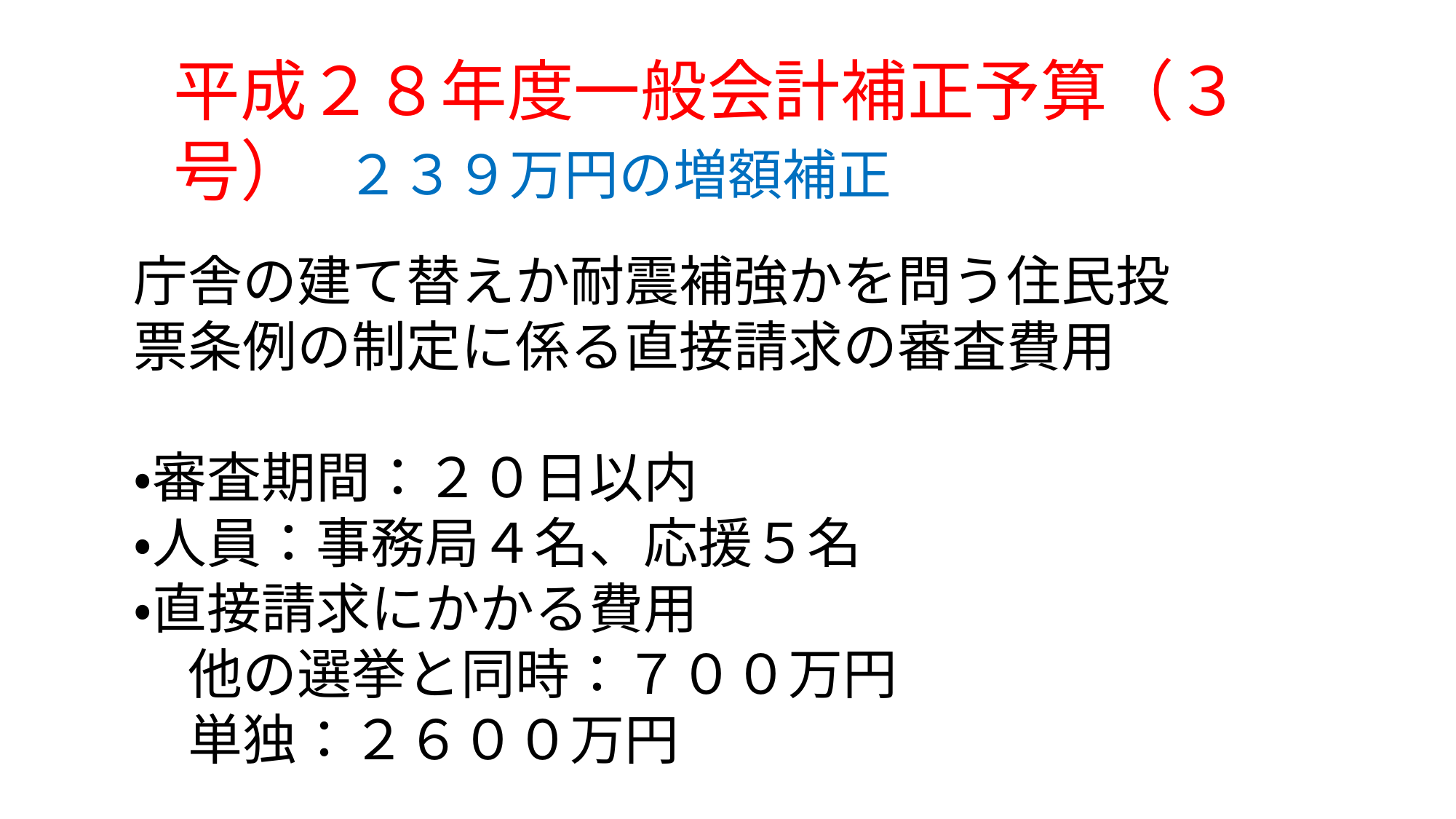

平成２８年度一般会計補正予算（３号）
２３９万円の増額補正
庁舎の建て替えか耐震補強かを問う住民投票条例の制定に係る直接請求の審査費用

・審査期間：２０日以内
・人員：事務局４名、応援５名
・直接請求にかかる費用
　他の選挙と同時：７００万円
　単独：２６００万円